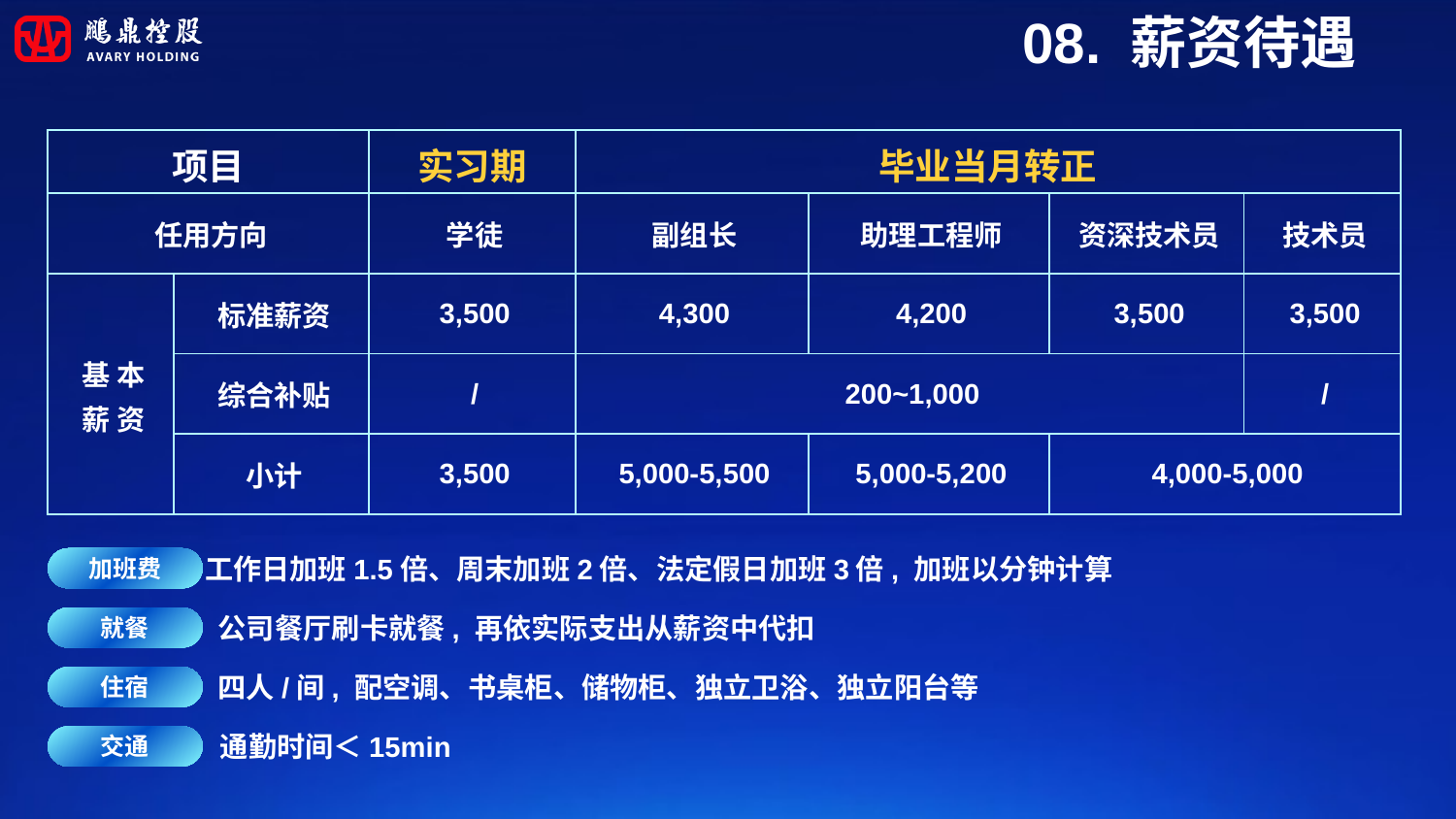

08. 薪资待遇
| 项目 |  | 实习期 | 毕业当月转正 |  |  |  |
| --- | --- | --- | --- | --- | --- | --- |
| 任用方向 |  | 学徒 | 副组长 | 助理工程师 | 资深技术员 | 技术员 |
| 基 本 薪 资 | 标准薪资 | 3,500 | 4,300 | 4,200 | 3,500 | 3,500 |
|  | 综合补贴 | / | 200~1,000 |  |  | / |
|  | 小计 | 3,500 | 5,000-5,500 | 5,000-5,200 | 4,000-5,000 |  |
加班费
工作日加班1.5倍、周末加班2倍、法定假日加班3倍, 加班以分钟计算
就餐
公司餐厅刷卡就餐, 再依实际支出从薪资中代扣
住宿
四人/间, 配空调、书桌柜、储物柜、独立卫浴、独立阳台等
交通
通勤时间＜15min